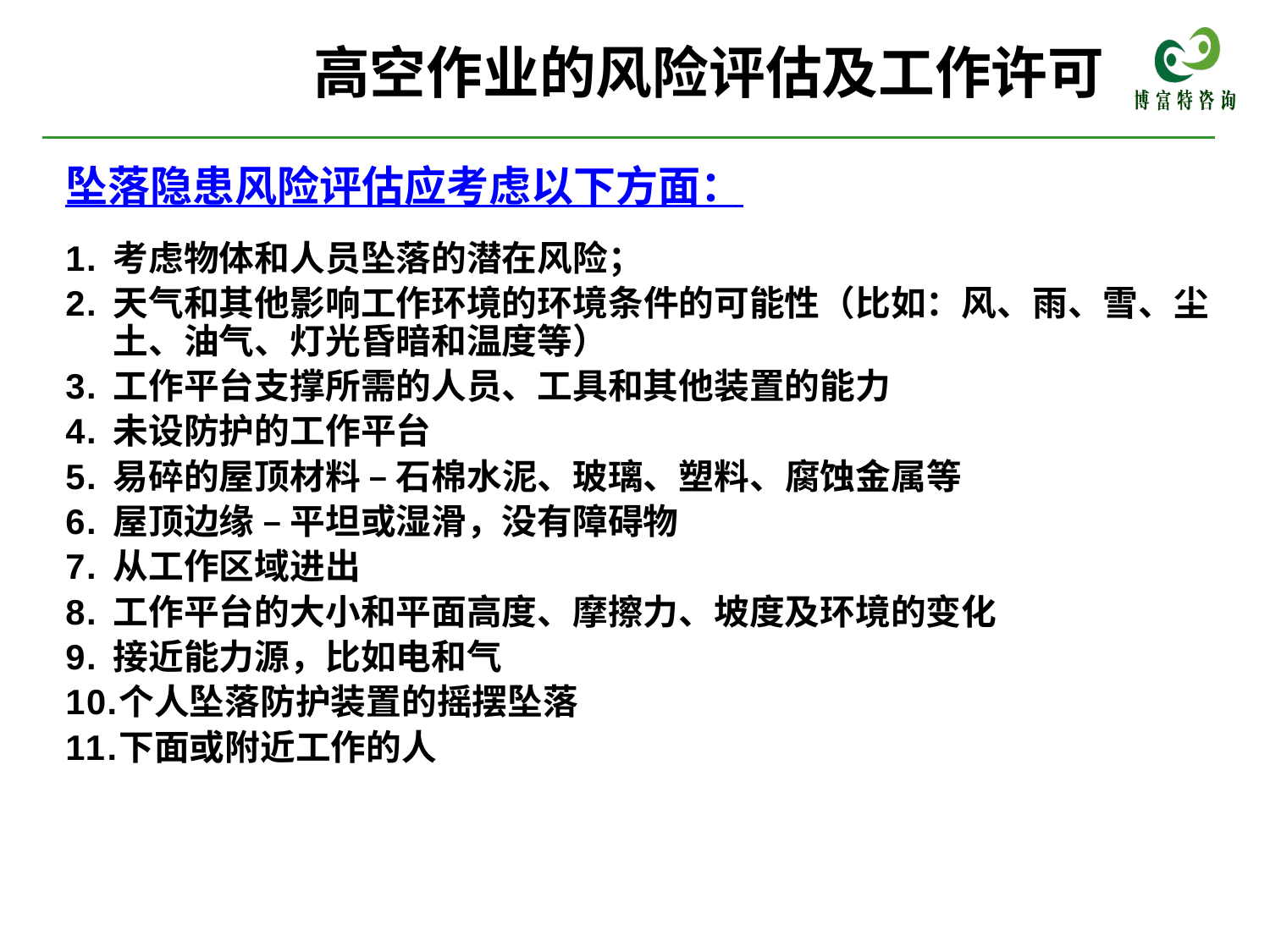

高空作业的风险评估及工作许可
坠落隐患风险评估应考虑以下方面：

考虑物体和人员坠落的潜在风险；
天气和其他影响工作环境的环境条件的可能性（比如：风、雨、雪、尘土、油气、灯光昏暗和温度等）
工作平台支撑所需的人员、工具和其他装置的能力
未设防护的工作平台
易碎的屋顶材料 – 石棉水泥、玻璃、塑料、腐蚀金属等
屋顶边缘 – 平坦或湿滑，没有障碍物
从工作区域进出
工作平台的大小和平面高度、摩擦力、坡度及环境的变化
接近能力源，比如电和气
个人坠落防护装置的摇摆坠落
下面或附近工作的人